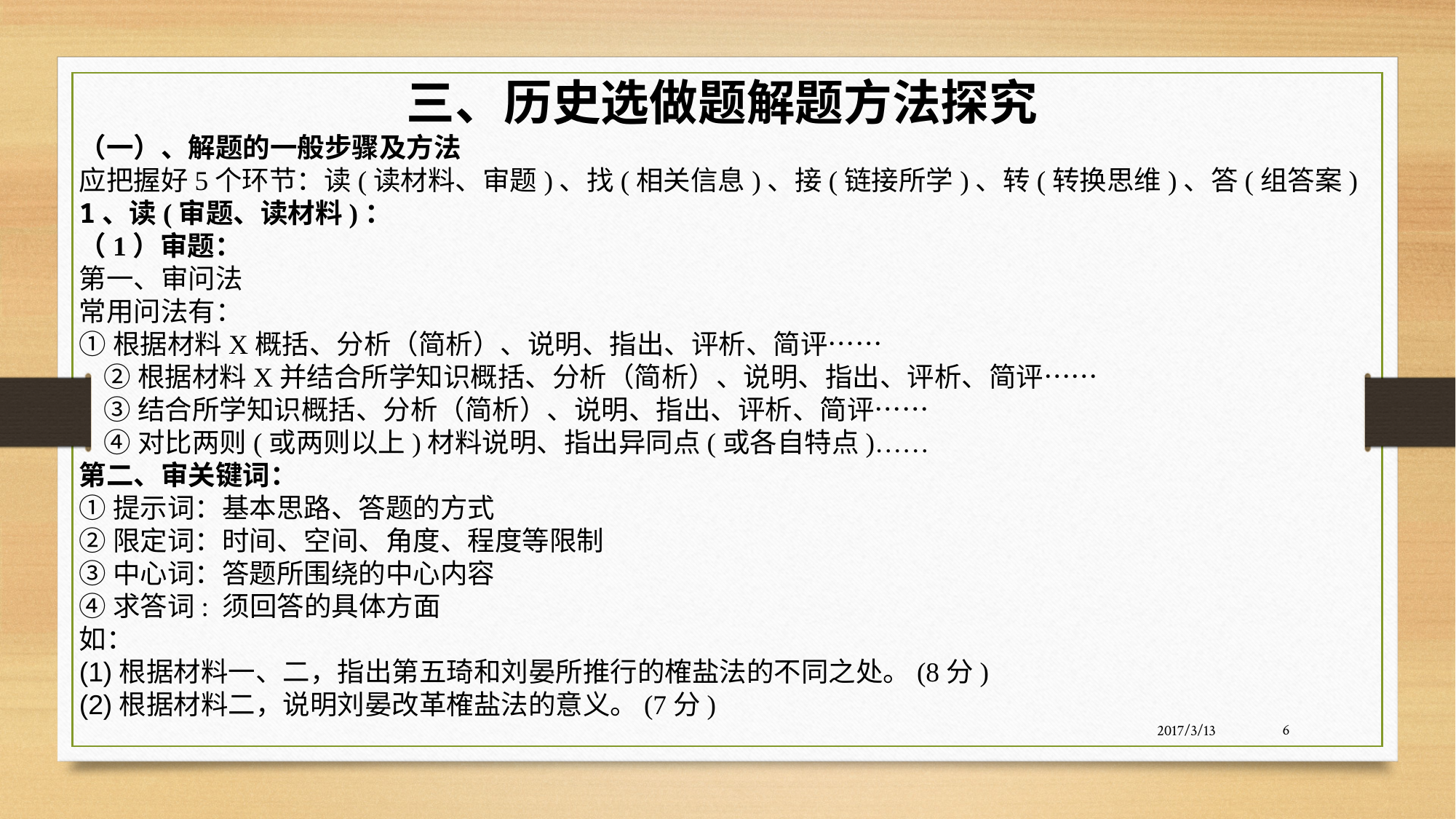

三、历史选做题解题方法探究
（一）、解题的一般步骤及方法
应把握好5个环节：读(读材料、审题)、找(相关信息)、接(链接所学)、转(转换思维)、答(组答案)
1、读(审题、读材料)：
（1）审题：
第一、审问法
常用问法有：
①根据材料X概括、分析（简析）、说明、指出、评析、简评……
    ②根据材料X并结合所学知识概括、分析（简析）、说明、指出、评析、简评……
    ③结合所学知识概括、分析（简析）、说明、指出、评析、简评……
    ④对比两则(或两则以上)材料说明、指出异同点(或各自特点)……
第二、审关键词：
①提示词：基本思路、答题的方式
②限定词：时间、空间、角度、程度等限制
③中心词：答题所围绕的中心内容
④求答词: 须回答的具体方面
如：
(1)根据材料一、二，指出第五琦和刘晏所推行的榷盐法的不同之处。(8分)
(2)根据材料二，说明刘晏改革榷盐法的意义。(7分)

2017/3/13
6